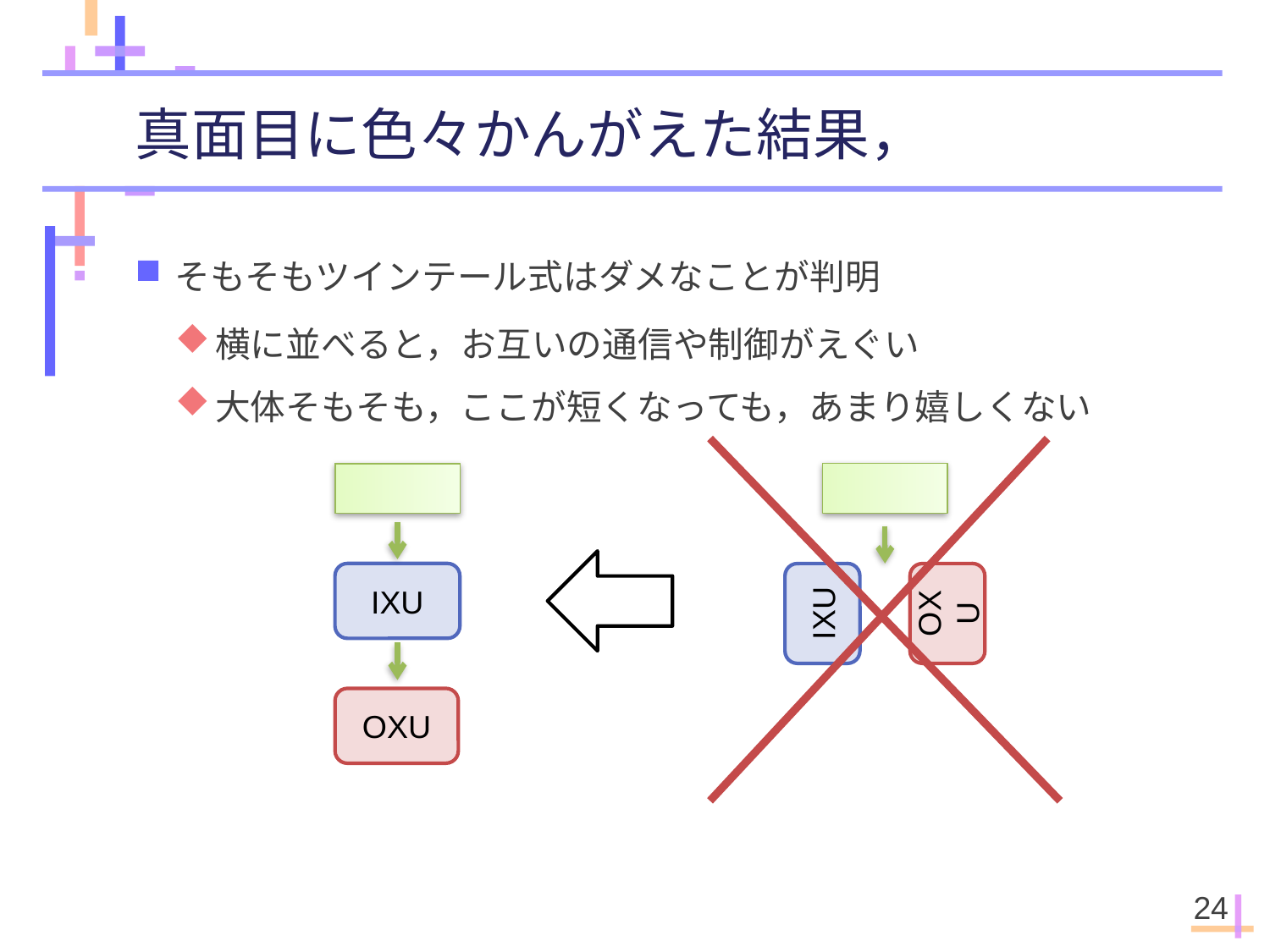

# 真面目に色々かんがえた結果，
そもそもツインテール式はダメなことが判明
横に並べると，お互いの通信や制御がえぐい
大体そもそも，ここが短くなっても，あまり嬉しくない

IXU
IXU
OXU
OXU
24